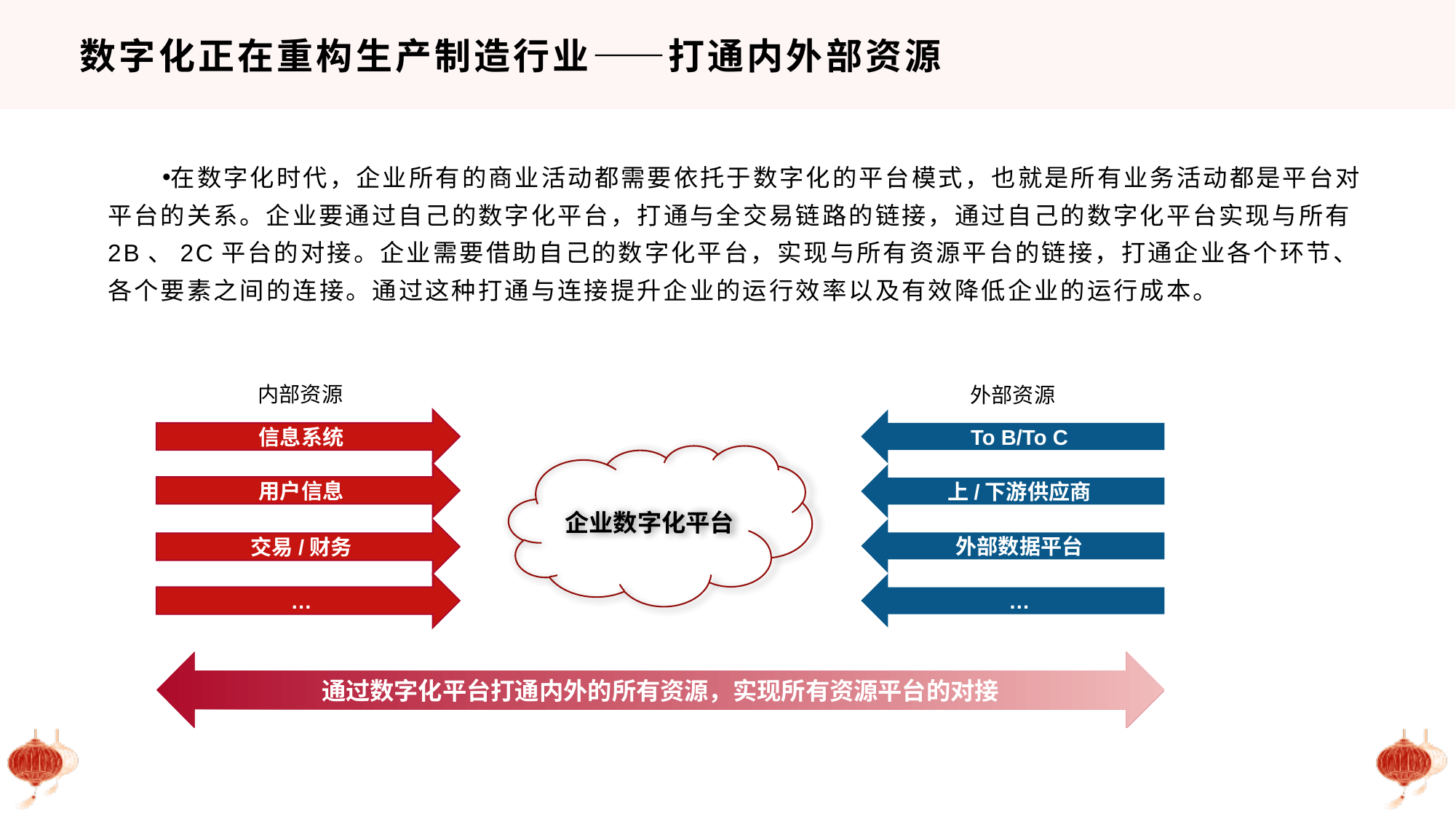

# 数字化正在重构生产制造行业——打通内外部资源
在数字化时代，企业所有的商业活动都需要依托于数字化的平台模式，也就是所有业务活动都是平台对平台的关系。企业要通过自己的数字化平台，打通与全交易链路的链接，通过自己的数字化平台实现与所有2B、2C平台的对接。企业需要借助自己的数字化平台，实现与所有资源平台的链接，打通企业各个环节、各个要素之间的连接。通过这种打通与连接提升企业的运行效率以及有效降低企业的运行成本。

内部资源
外部资源
信息系统
To B/To C
企业数字化平台
用户信息
上/下游供应商
外部数据平台
交易/财务
…
…
通过数字化平台打通内外的所有资源，实现所有资源平台的对接